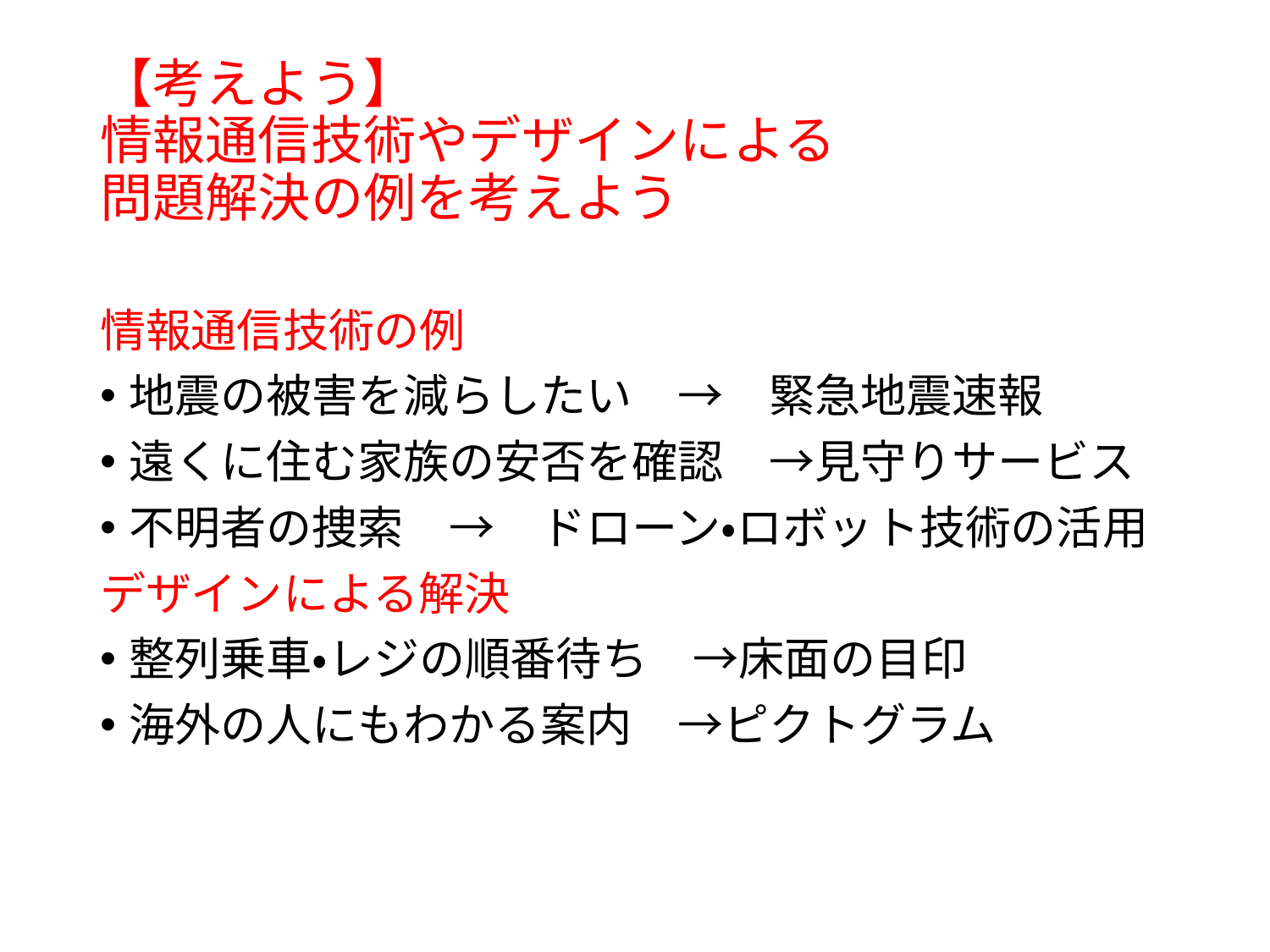

# 【考えよう】 情報通信技術やデザインによる 問題解決の例を考えよう
情報通信技術の例
地震の被害を減らしたい　→　緊急地震速報
遠くに住む家族の安否を確認　→見守りサービス
不明者の捜索　→　ドローン・ロボット技術の活用
デザインによる解決
整列乗車・レジの順番待ち　→床面の目印
海外の人にもわかる案内　→ピクトグラム